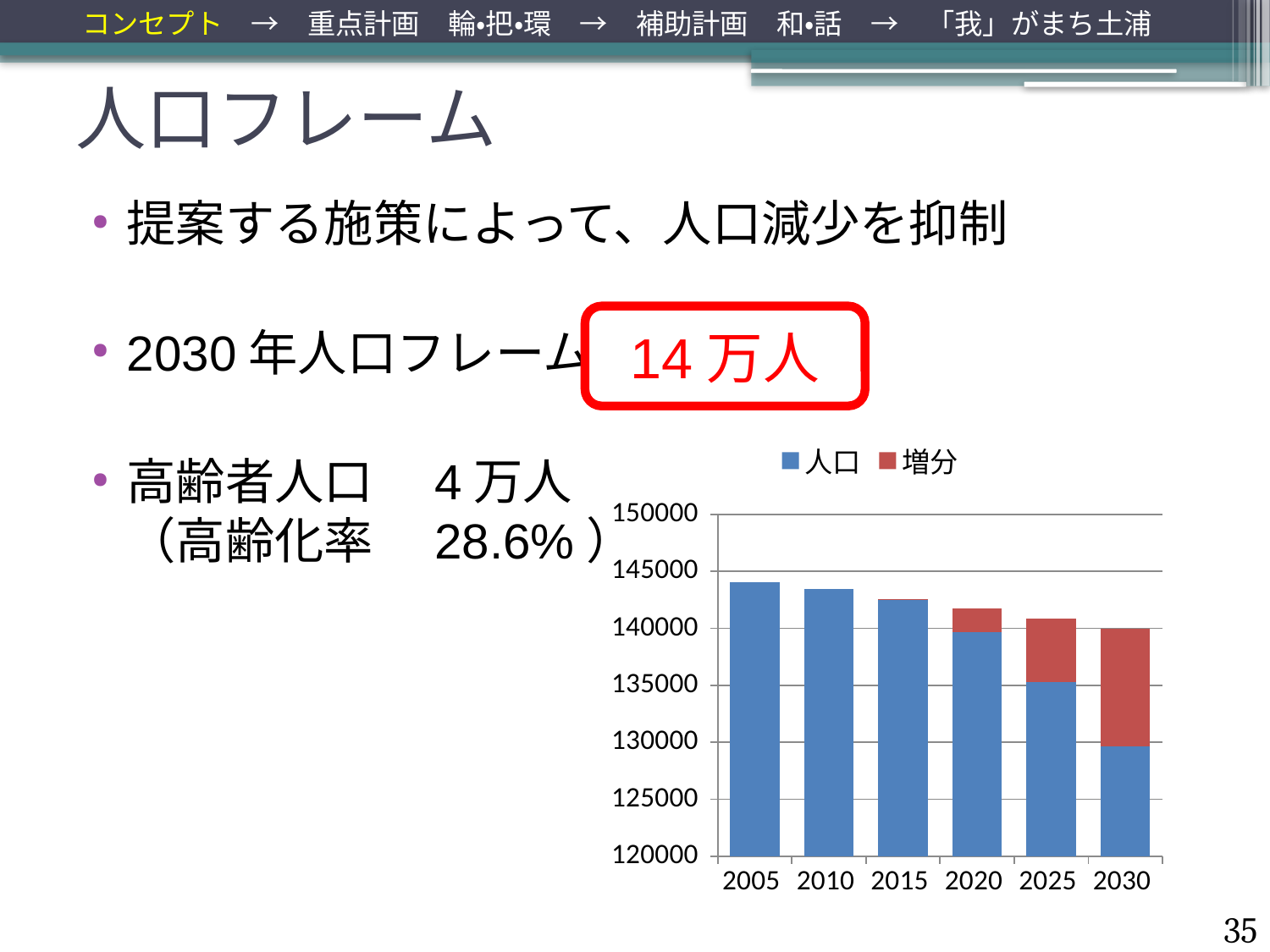

コンセプト　→　重点計画　輪・把・環　→　補助計画　和・話　→　「我」がまち土浦
# 人口フレーム
提案する施策によって、人口減少を抑制

2030年人口フレーム

高齢者人口　4万人
（高齢化率　28.6%）
14万人

### Chart

| Category | 人口 | 増分 |
|---|---|---|
| 2005 | 144060.0 | 0.0 |
| 2010 | 143422.0 | 0.0 |
| 2015 | 142463.16773344684 | 103.33226655315957 |
| 2020 | 139699.38473192346 | 2011.6152680765372 |
| 2025 | 135303.6056212432 | 5551.894378756813 |
| 2030 | 129670.00033537846 | 10329.999664621544 |
35